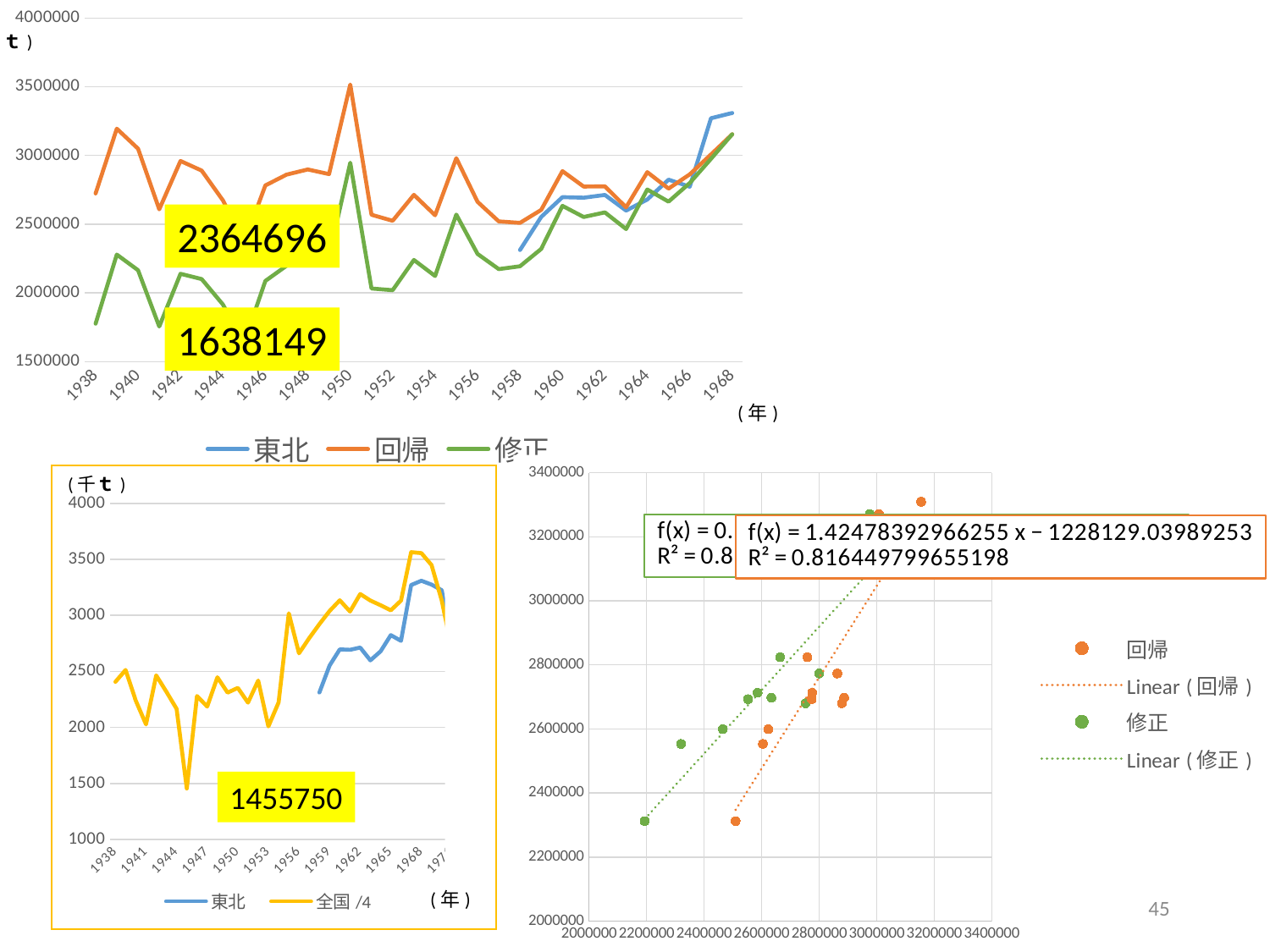

### Chart

| Category | 東北 | 回帰 | 修正 |
|---|---|---|---|
| 1938 | None | 2723886.369413018 | 1776216.3694130182 |
| 1939 | None | 3194828.1289760843 | 2278747.1289760843 |
| 1940 | None | 3049516.7683618143 | 2165024.7683618143 |
| 1941 | None | 2608166.6339874566 | 1755263.6339874566 |
| 1942 | None | 2960269.9815534353 | 2138955.9815534353 |
| 1943 | None | 2890058.102644287 | 2100333.102644287 |
| 1944 | None | 2673763.0605574176 | 1915627.0605574176 |
| 1945 | None | 2364695.5386109576 | 1638148.5386109576 |
| 1946 | None | 2782029.984389581 | 2087071.9843895808 |
| 1947 | None | 2860997.891045697 | 2197628.891045697 |
| 1948 | None | 2898217.515044853 | 2266437.515044853 |
| 1949 | None | 2864354.962877445 | 2264163.962877445 |
| 1950 | None | 3516068.7657536864 | 2947466.7657536864 |
| 1951 | None | 2568984.286302425 | 2031971.286302425 |
| 1952 | None | 2525105.8871073723 | 2019681.8871073723 |
| 1953 | None | 2713483.6960456967 | 2239648.6960456967 |
| 1954 | None | 2565336.590451792 | 2123090.590451792 |
| 1955 | None | 2980559.7965522557 | 2569902.7965522557 |
| 1956 | None | 2662822.422884397 | 2283754.422884397 |
| 1957 | None | 2520578.160523638 | 2173099.160523638 |
| 1958 | 2312000.0 | 2509534.4607981816 | 2193644.4607981816 |
| 1959 | 2553000.0 | 2604283.6729894206 | 2319982.6729894206 |
| 1960 | 2697000.0 | 2886493.163720526 | 2633781.163720526 |
| 1961 | 2693000.0 | 2773813.5211021975 | 2552690.5211021975 |
| 1962 | 2713000.0 | 2775488.5989233553 | 2585954.5989233553 |
| 1963 | 2599000.0 | 2623084.5719299167 | 2465139.5719299167 |
| 1964 | 2680000.0 | 2878871.5255406797 | 2752515.5255406797 |
| 1965 | 2824000.0 | 2758966.5348685607 | 2664199.5348685607 |
| 1966 | 2773000.0 | 2862869.266016312 | 2799691.266016312 |
| 1967 | 3271000.0 | 3007426.118792981 | 2975837.118792981 |
| 1968 | 3309000.0 | 3154313.827816166 | 3154313.827816166 |
(ｔ)
2364696
1638149
(年)

### Chart

| Category | 回帰 | 修正 |
|---|---|---|

### Chart

| Category | 東北 | 全国/4 |
|---|---|---|
| 1938 | None | 2407.0 |
| 1939 | None | 2513.0 |
| 1940 | None | 2238.75 |
| 1941 | None | 2027.75 |
| 1942 | None | 2464.75 |
| 1943 | None | 2318.25 |
| 1944 | None | 2166.5 |
| 1945 | None | 1455.75 |
| 1946 | None | 2281.0 |
| 1947 | None | 2186.5 |
| 1948 | None | 2448.0 |
| 1949 | None | 2310.75 |
| 1950 | None | 2353.0 |
| 1951 | None | 2222.0 |
| 1952 | None | 2419.0 |
| 1953 | None | 2009.5 |
| 1954 | None | 2223.75 |
| 1955 | None | 3018.25 |
| 1956 | None | 2661.75 |
| 1957 | None | 2797.0 |
| 1958 | 2312.0 | 2922.25 |
| 1959 | 2553.0 | 3039.5 |
| 1960 | 2697.0 | 3134.75 |
| 1961 | 2693.0 | 3034.5 |
| 1962 | 2713.0 | 3190.5 |
| 1963 | 2599.0 | 3132.25 |
| 1964 | 2680.0 | 3090.5 |
| 1965 | 2824.0 | 3045.25 |
| 1966 | 2773.0 | 3131.5 |
| 1967 | 3271.0 | 3564.25 |
| 1968 | 3309.0 | 3555.75 |
| 1969 | 3275.0 | 3449.25 |
| 1970 | 3225.0 | 3132.0 |
| 1971 | 2714.0 | 2695.5 |
| 1972 | 2973.0 | 2941.5 |
| 1973 | 3055.0 | 3017.0 |
| 1974 | 3104.0 | 3045.5 |
| 1975 | 3466.0 | 3271.25 |
| 1976 | 2936.0 | 2924.75 |
| 1977 | 3354.0 | 3255.5 |
| 1978 | 3340.0 | 3136.5 |
| 1979 | 3186.0 | 2974.5 |
| 1980 | 2342.0 | 2423.0 |
| 1981 | 2490.0 | 2551.0 |
| 1982 | 2811.0 | 2553.0 |
| 1983 | 2907.0 | 2577.0 |
| 1984 | 3243.0 | 2958.0 |
| 1985 | 3302.0 | 2903.25 |
| 1986 | 3161.0 | 2898.0 |
| 1987 | 2981.0 | 2642.75 |
| 1988 | 2405.0 | 2472.0 |
| 1989 | 2803.0 | 2574.25 |
| 1990 | 2946.0 | 2615.75 |
| 1991 | 2583.0 | 2391.25 |
| 1992 | 2904.0 | 2636.5 |
| 1993 | 1654.0 | 1952.75 |
| 1994 | 3236.0 | 2990.25 |
| 1995 | 2805.0 | 2681.0 |
| 1996 | 2807.0 | 2582.0 |
| 1997 | 2798.0 | 2501.0 |
(千ｔ)
1455750
(年)
45